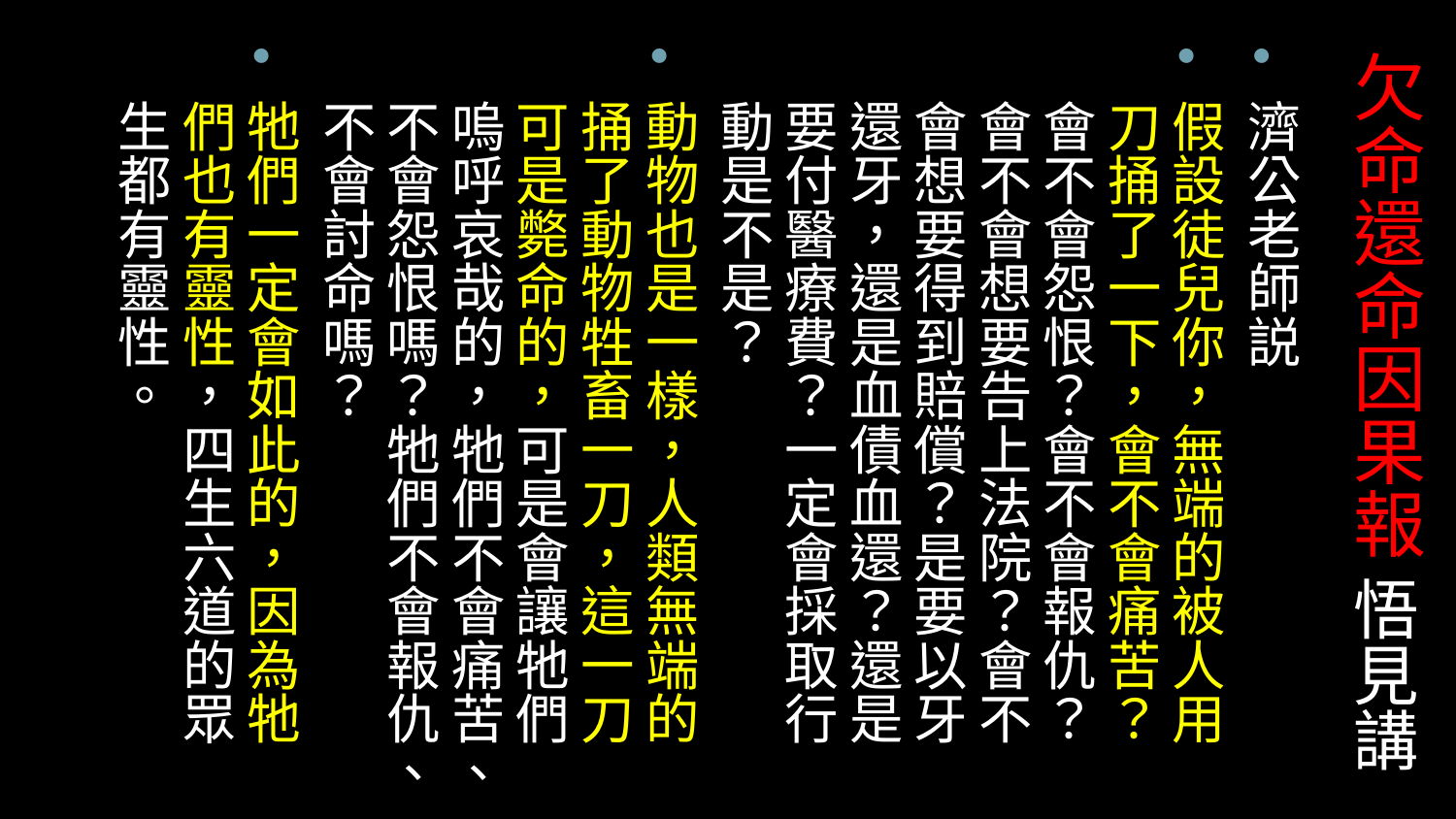

# 欠命還命因果報 悟見講
濟公老師説
假設徒兒你，無端的被人用刀捅了一下，會不會痛苦？會不會怨恨？會不會報仇？會不會想要告上法院？會不會想要得到賠償？是要以牙還牙，還是血債血還？還是要付醫療費？一定會採取行動是不是？
動物也是一樣，人類無端的捅了動物牲畜一刀，這一刀可是斃命的，可是會讓牠們嗚呼哀哉的，牠們不會痛苦、不會怨恨嗎？牠們不會報仇、不會討命嗎？
牠們一定會如此的，因為牠們也有靈性，四生六道的眾生都有靈性。